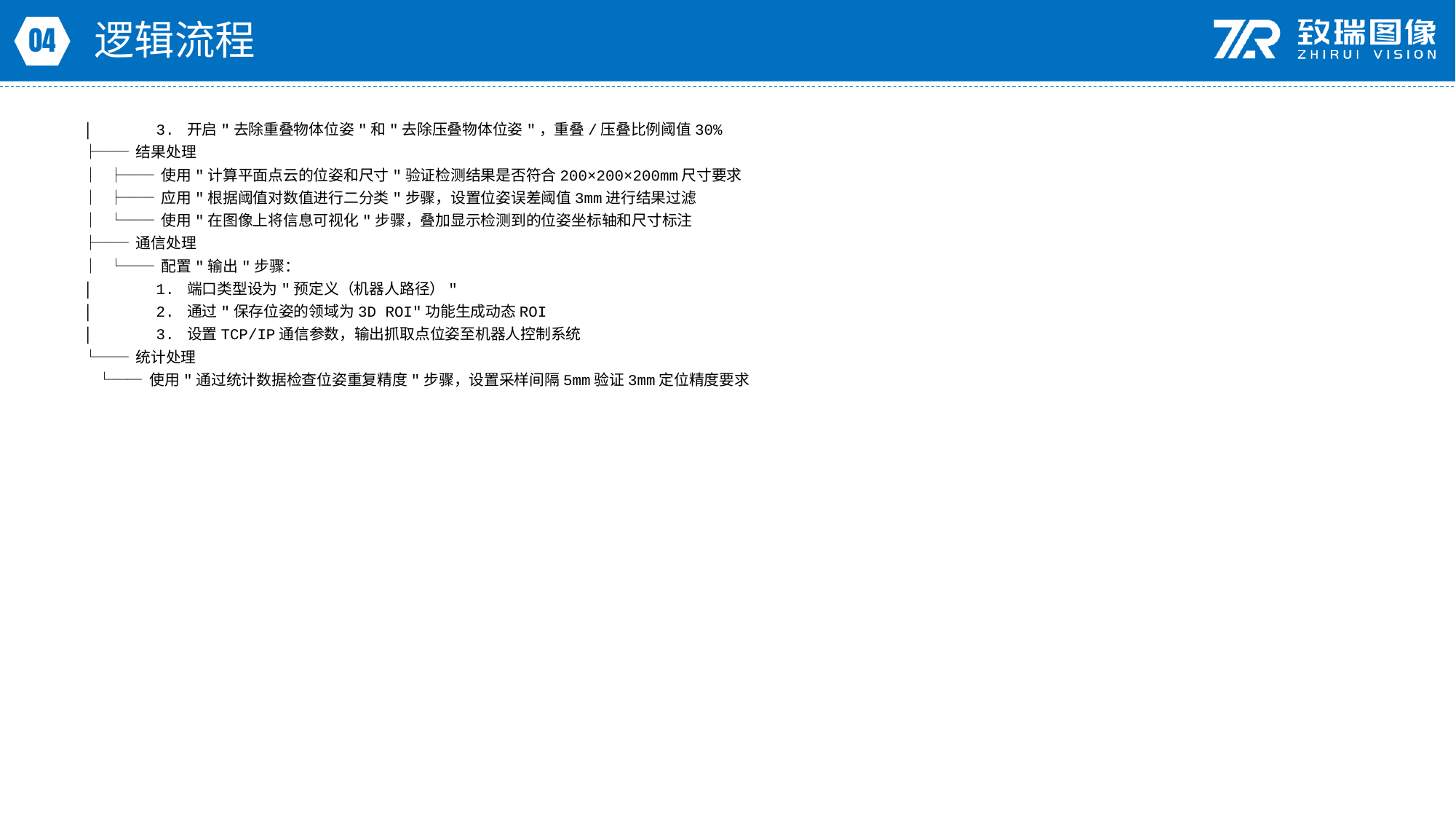

逻辑流程
04

│       3. 开启"去除重叠物体位姿"和"去除压叠物体位姿"，重叠/压叠比例阈值30%
├── 结果处理
│   ├── 使用"计算平面点云的位姿和尺寸"验证检测结果是否符合200×200×200mm尺寸要求
│   ├── 应用"根据阈值对数值进行二分类"步骤，设置位姿误差阈值3mm进行结果过滤
│   └── 使用"在图像上将信息可视化"步骤，叠加显示检测到的位姿坐标轴和尺寸标注
├── 通信处理
│   └── 配置"输出"步骤：
│       1. 端口类型设为"预定义（机器人路径）"
│       2. 通过"保存位姿的领域为3D ROI"功能生成动态ROI
│       3. 设置TCP/IP通信参数，输出抓取点位姿至机器人控制系统
└── 统计处理
    └── 使用"通过统计数据检查位姿重复精度"步骤，设置采样间隔5mm验证3mm定位精度要求